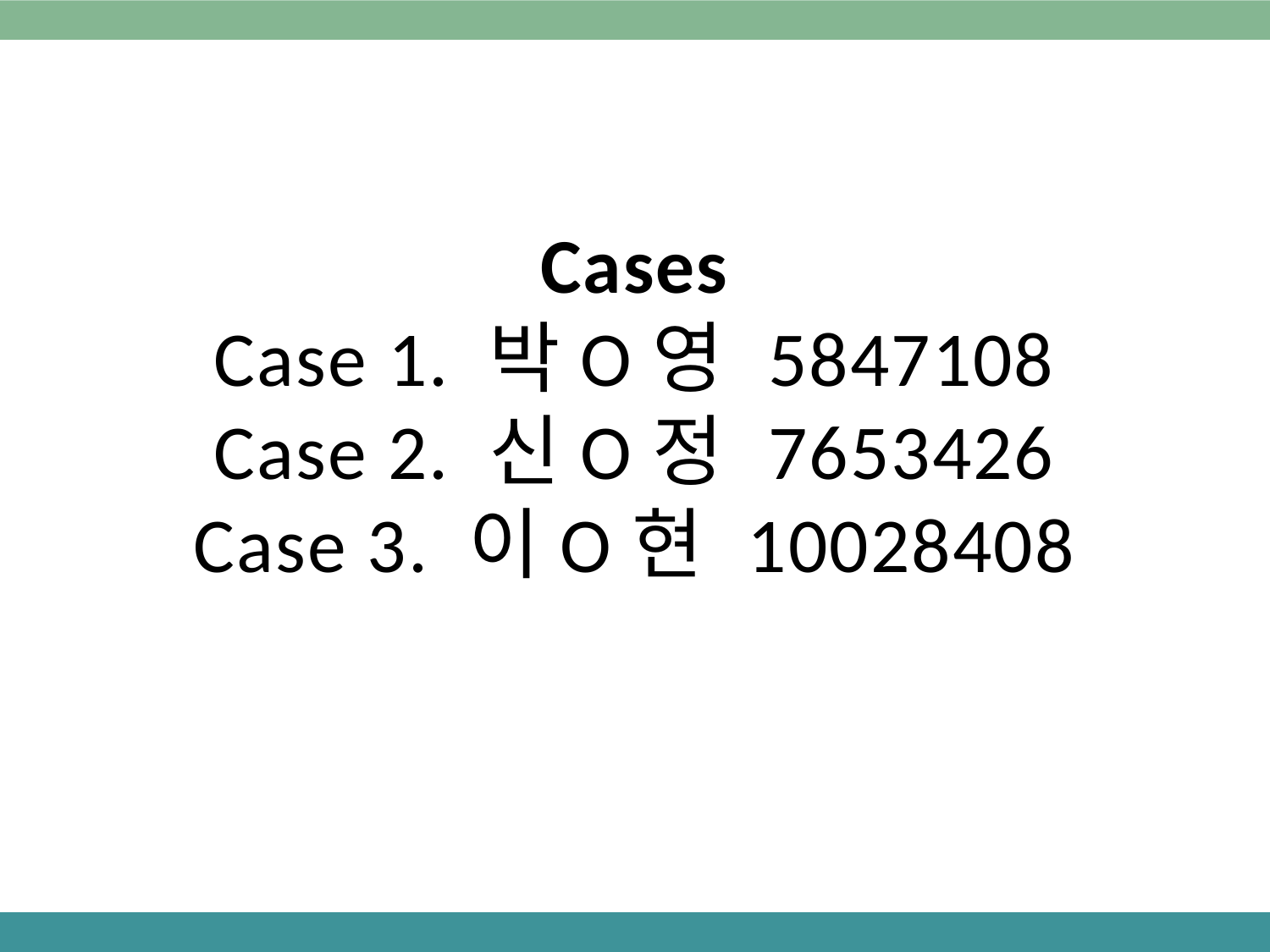

Cases
Case 1. 박O영 5847108
Case 2. 신O정 7653426
Case 3. 이O현 10028408